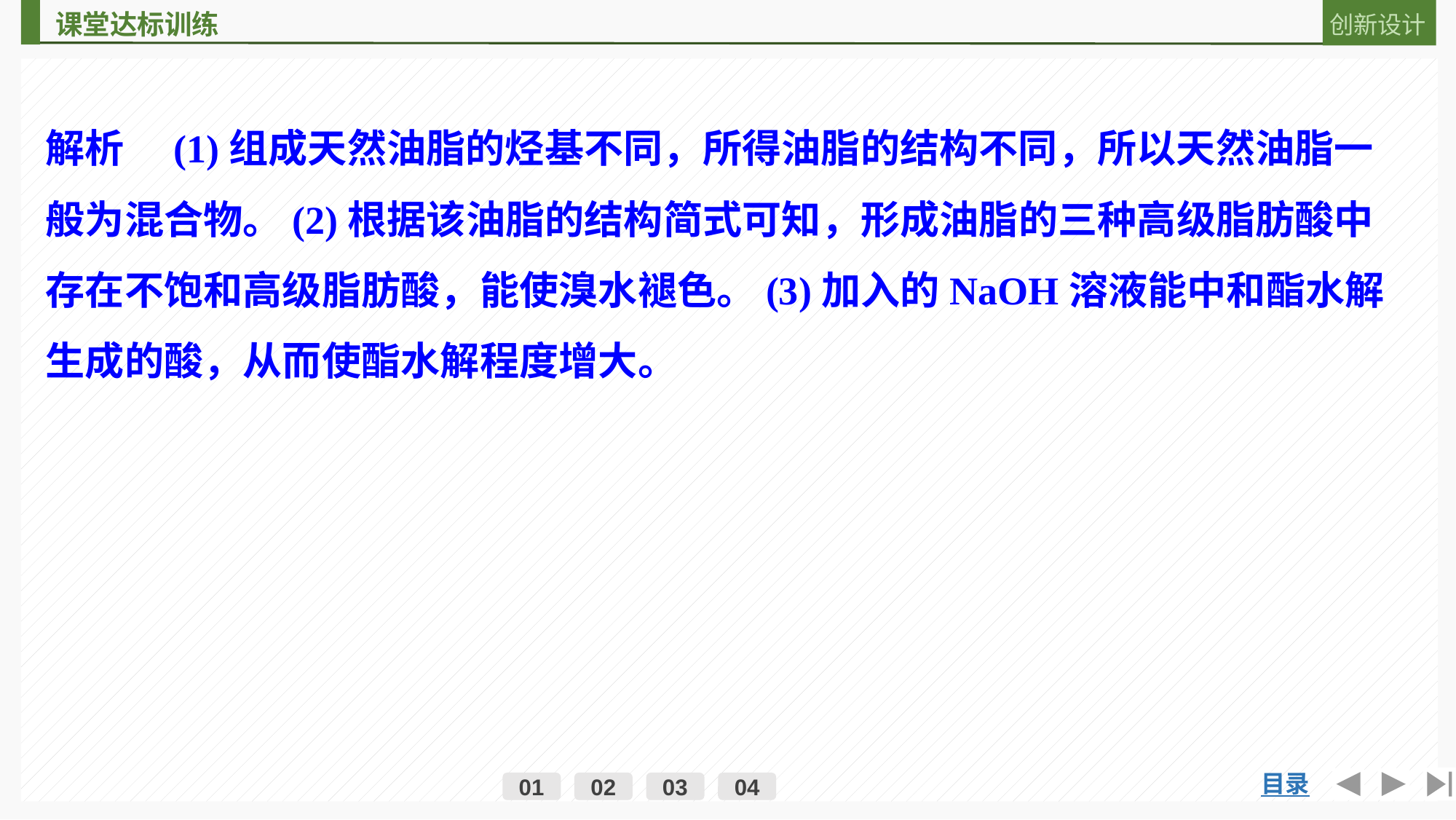

解析　(1)组成天然油脂的烃基不同，所得油脂的结构不同，所以天然油脂一般为混合物。(2)根据该油脂的结构简式可知，形成油脂的三种高级脂肪酸中存在不饱和高级脂肪酸，能使溴水褪色。(3)加入的NaOH溶液能中和酯水解生成的酸，从而使酯水解程度增大。